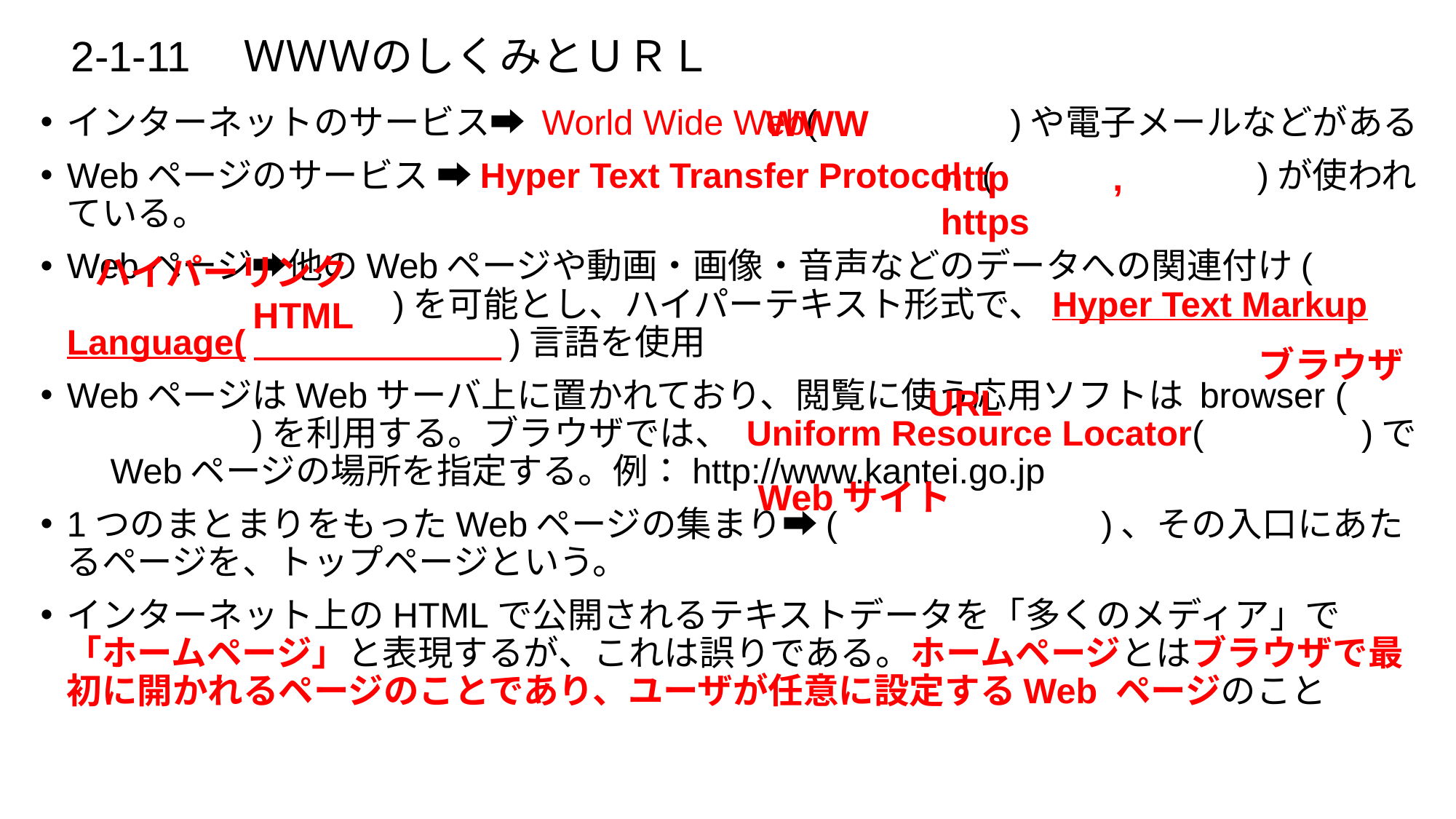

# 2-1-11　ＷＷＷのしくみとＵＲＬ
WWW
インターネットのサービス➡ World Wide Web(　　　　　)や電子メールなどがある
Webページのサービス ➡Hyper Text Transfer Protocol  (　　　　　　　)が使われている。
Webページ➡他のWebページや動画・画像・音声などのデータへの関連付け(　　　　　　　　　　　)を可能とし、ハイパーテキスト形式で、Hyper Text Markup Language(　　　　　　　)言語を使用
WebページはWebサーバ上に置かれており、閲覧に使う応用ソフトは browser (　　　　　　)を利用する。ブラウザでは、 Uniform Resource Locator(　　　　)で　Webページの場所を指定する。例：http://www.kantei.go.jp
1つのまとまりをもったWebページの集まり➡(　　　　　　　)、その入口にあたるページを、トップページという。
インターネット上のHTMLで公開されるテキストデータを「多くのメディア」で「ホームページ」と表現するが、これは誤りである。ホームページとはブラウザで最初に開かれるページのことであり、ユーザが任意に設定するWeb ページのこと

http , https
ハイパーリンク
HTML
ブラウザ
URL
Webサイト